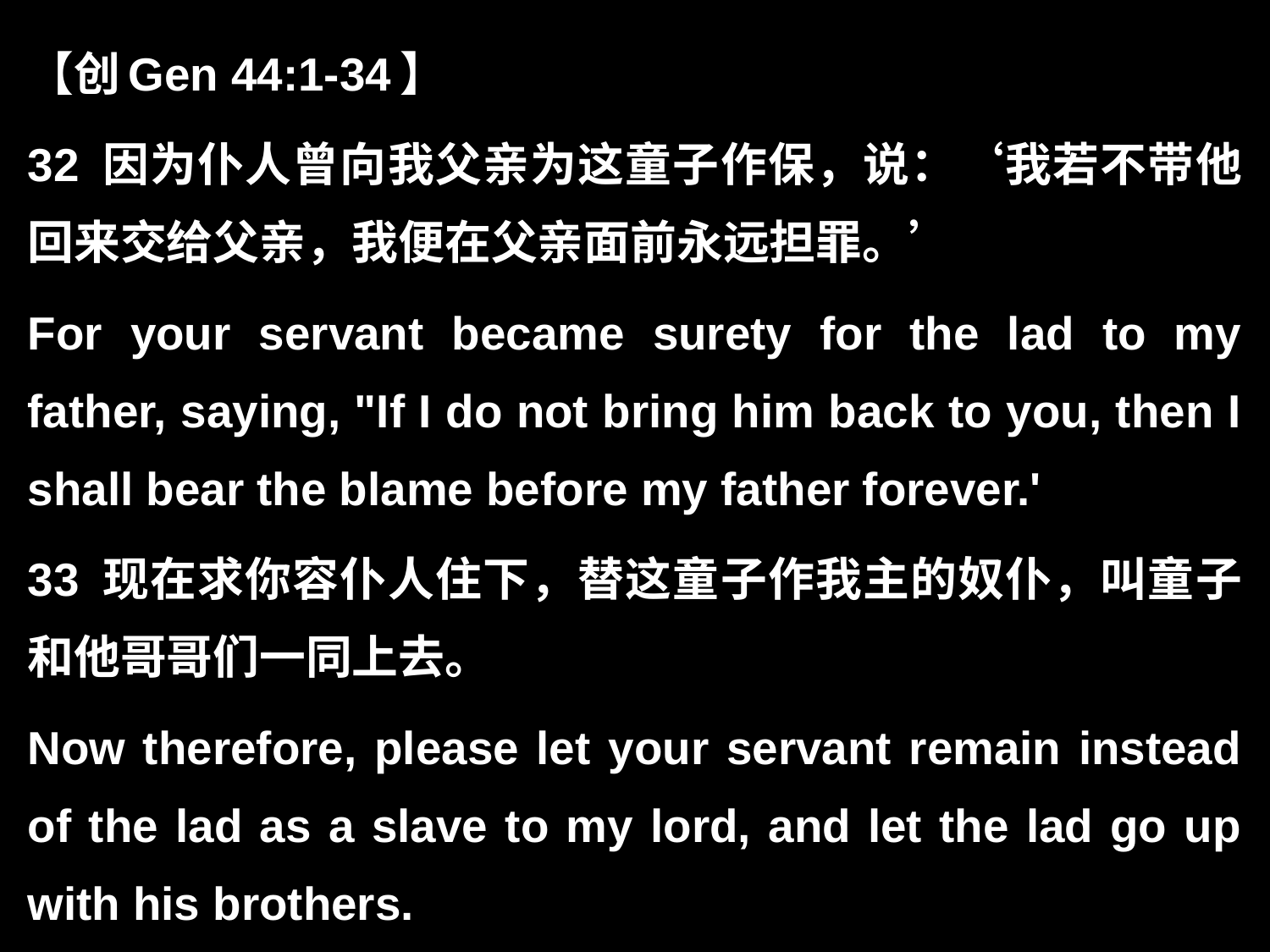

【创Gen 44:1-34】
32 因为仆人曾向我父亲为这童子作保，说：‘我若不带他回来交给父亲，我便在父亲面前永远担罪。’
For your servant became surety for the lad to my father, saying, "If I do not bring him back to you, then I shall bear the blame before my father forever.'
33 现在求你容仆人住下，替这童子作我主的奴仆，叫童子和他哥哥们一同上去。
Now therefore, please let your servant remain instead of the lad as a slave to my lord, and let the lad go up with his brothers.